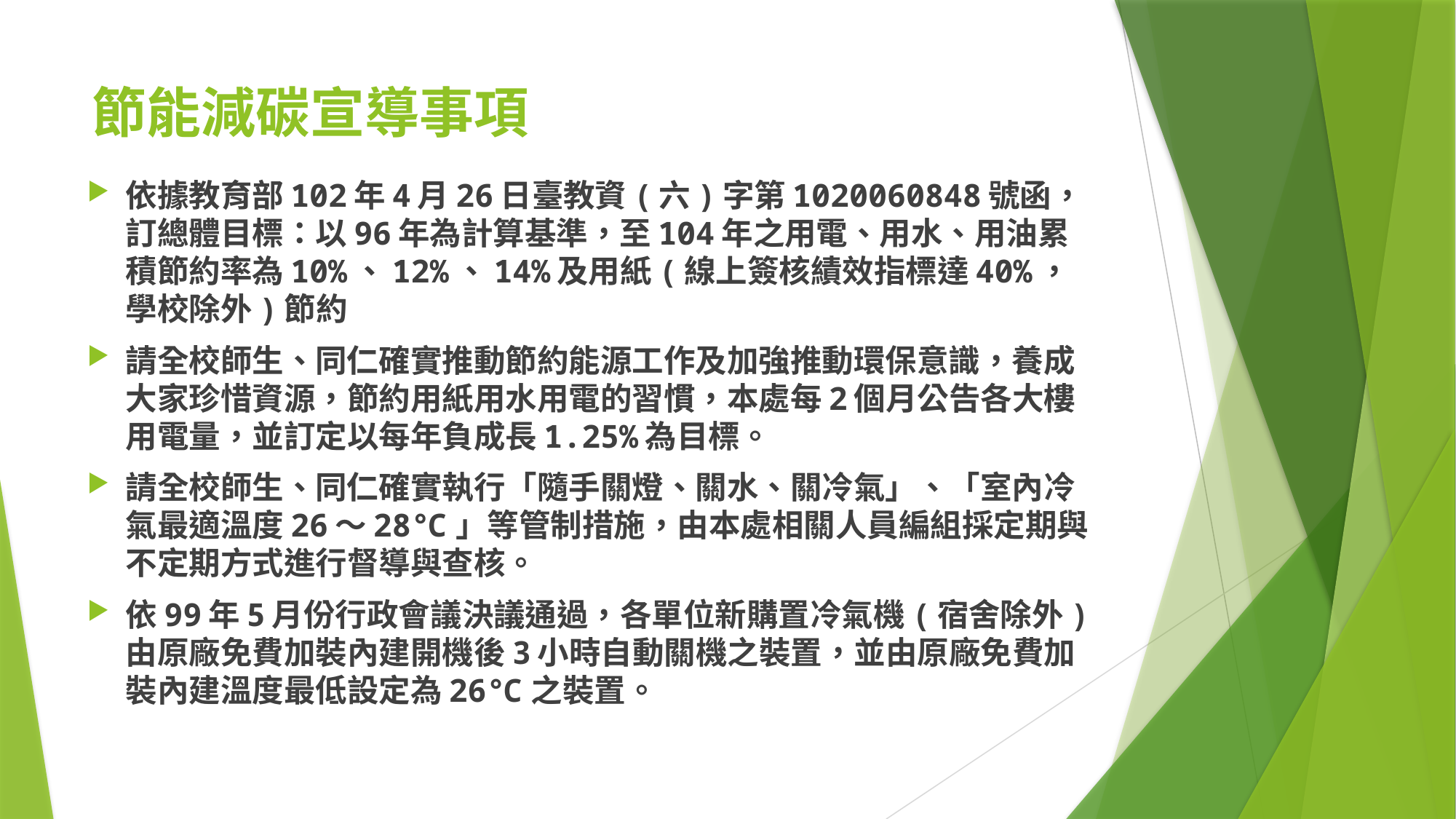

# 節能減碳宣導事項
依據教育部102年4月26日臺教資(六)字第1020060848號函，訂總體目標：以96年為計算基準，至104年之用電、用水、用油累積節約率為10%、12%、14%及用紙(線上簽核績效指標達40%，學校除外)節約
請全校師生、同仁確實推動節約能源工作及加強推動環保意識，養成大家珍惜資源，節約用紙用水用電的習慣，本處每2個月公告各大樓用電量，並訂定以每年負成長1.25%為目標。
請全校師生、同仁確實執行「隨手關燈、關水、關冷氣」、「室內冷氣最適溫度26～28℃」等管制措施，由本處相關人員編組採定期與不定期方式進行督導與查核。
依99年5月份行政會議決議通過，各單位新購置冷氣機(宿舍除外)由原廠免費加裝內建開機後3小時自動關機之裝置，並由原廠免費加裝內建溫度最低設定為26℃之裝置。